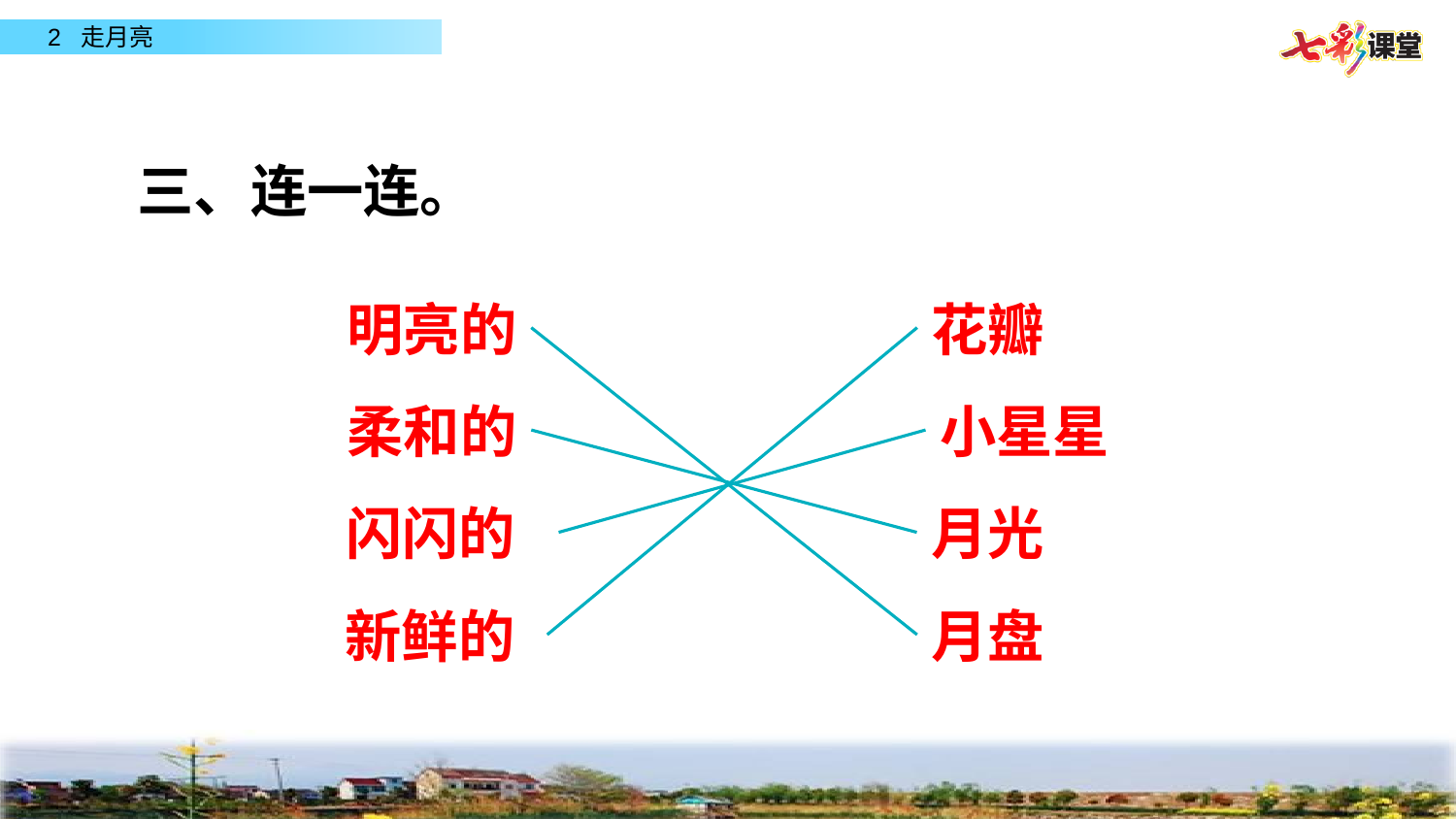

三、连一连。
明亮的
花瓣
柔和的
小星星
闪闪的
月光
新鲜的
月盘